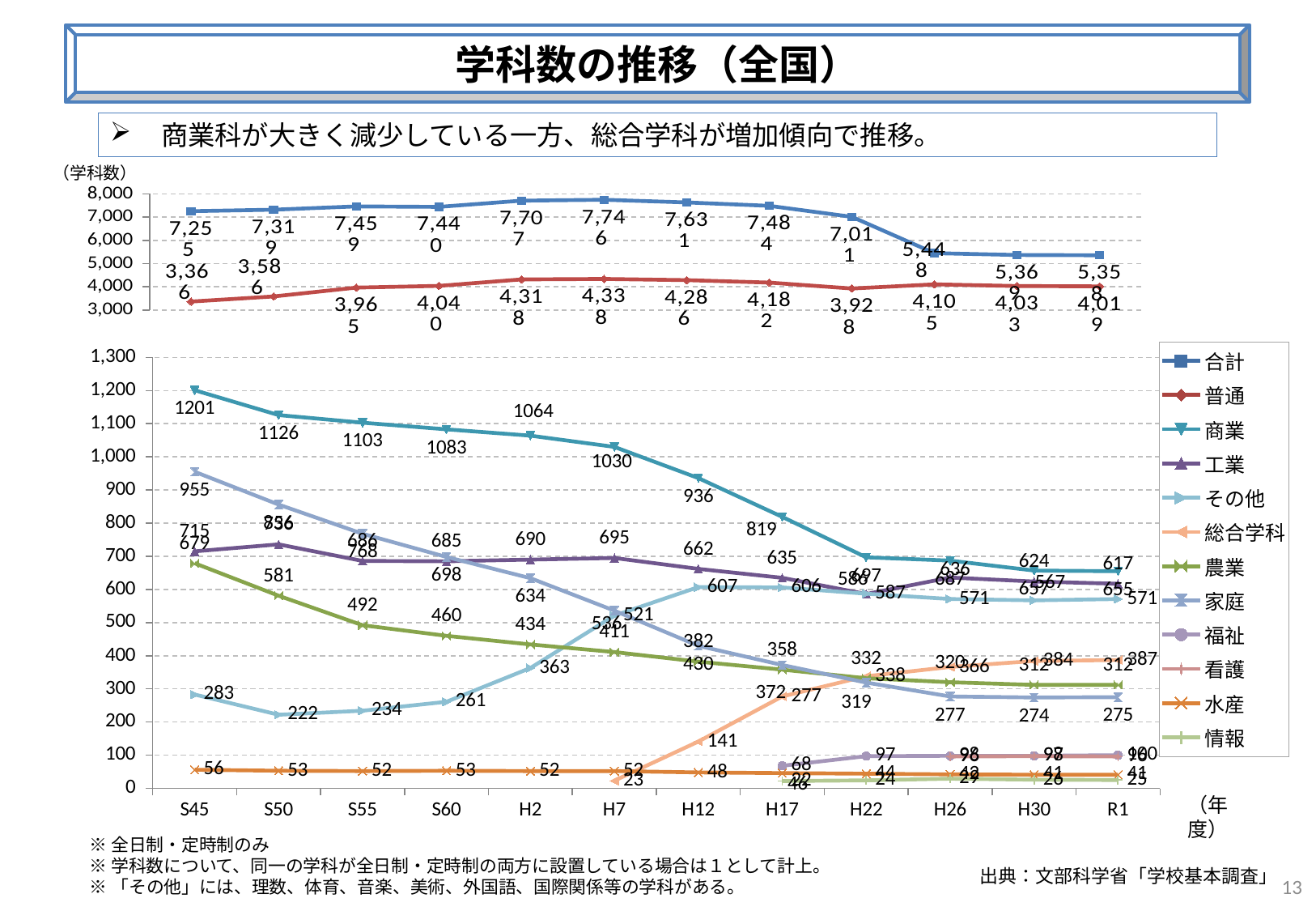

学科数の推移（全国）
　商業科が大きく減少している一方、総合学科が増加傾向で推移。
（学科数）

### Chart

| Category | 合計 | 普通 |
|---|---|---|
| S45 | 7255.0 | 3366.0 |
| S50 | 7319.0 | 3586.0 |
| S55 | 7459.0 | 3965.0 |
| S60 | 7440.0 | 4040.0 |
| H2 | 7707.0 | 4318.0 |
| H7 | 7746.0 | 4338.0 |
| H12 | 7631.0 | 4286.0 |
| H17 | 7484.0 | 4182.0 |
| H22 | 7011.0 | 3928.0 |
| H26 | 5448.0 | 4105.0 |
| H30 | 5369.0 | 4033.0 |
| R1 | 5358.0 | 4019.0 |

### Chart

| Category | 合計 | 普通 | 商業 | 工業 | その他 | 総合学科 | 農業 | 家庭 | 福祉 | 看護 | 水産 | 情報 |
|---|---|---|---|---|---|---|---|---|---|---|---|---|
| S45 | None | None | 1201.0 | 715.0 | 283.0 | None | 679.0 | 955.0 | None | None | 56.0 | None |
| S50 | None | None | 1126.0 | 736.0 | 222.0 | None | 581.0 | 856.0 | None | None | 53.0 | None |
| S55 | None | None | 1103.0 | 686.0 | 234.0 | None | 492.0 | 768.0 | None | None | 52.0 | None |
| S60 | None | None | 1083.0 | 685.0 | 261.0 | None | 460.0 | 698.0 | None | None | 53.0 | None |
| H2 | None | None | 1064.0 | 690.0 | 363.0 | None | 434.0 | 634.0 | None | None | 52.0 | None |
| H7 | None | None | 1030.0 | 695.0 | 521.0 | 23.0 | 411.0 | 536.0 | None | None | 52.0 | None |
| H12 | None | None | 936.0 | 662.0 | 607.0 | 141.0 | 382.0 | 430.0 | None | None | 48.0 | None |
| H17 | None | None | 819.0 | 635.0 | 606.0 | 277.0 | 358.0 | 372.0 | 68.0 | None | 46.0 | 22.0 |
| H22 | None | None | 697.0 | 586.0 | 587.0 | 338.0 | 332.0 | 319.0 | 97.0 | None | 44.0 | 24.0 |
| H26 | None | None | 687.0 | 636.0 | 571.0 | 366.0 | 320.0 | 277.0 | 98.0 | 96.0 | 42.0 | 29.0 |
| H30 | None | None | 657.0 | 624.0 | 567.0 | 384.0 | 312.0 | 274.0 | 98.0 | 97.0 | 41.0 | 26.0 |
| R1 | None | None | 655.0 | 617.0 | 571.0 | 387.0 | 312.0 | 275.0 | 100.0 | 96.0 | 41.0 | 25.0 |
（年度）
※全日制・定時制のみ
※学科数について、同一の学科が全日制・定時制の両方に設置している場合は１として計上。
※「その他」には、理数、体育、音楽、美術、外国語、国際関係等の学科がある。
出典：文部科学省「学校基本調査」
13